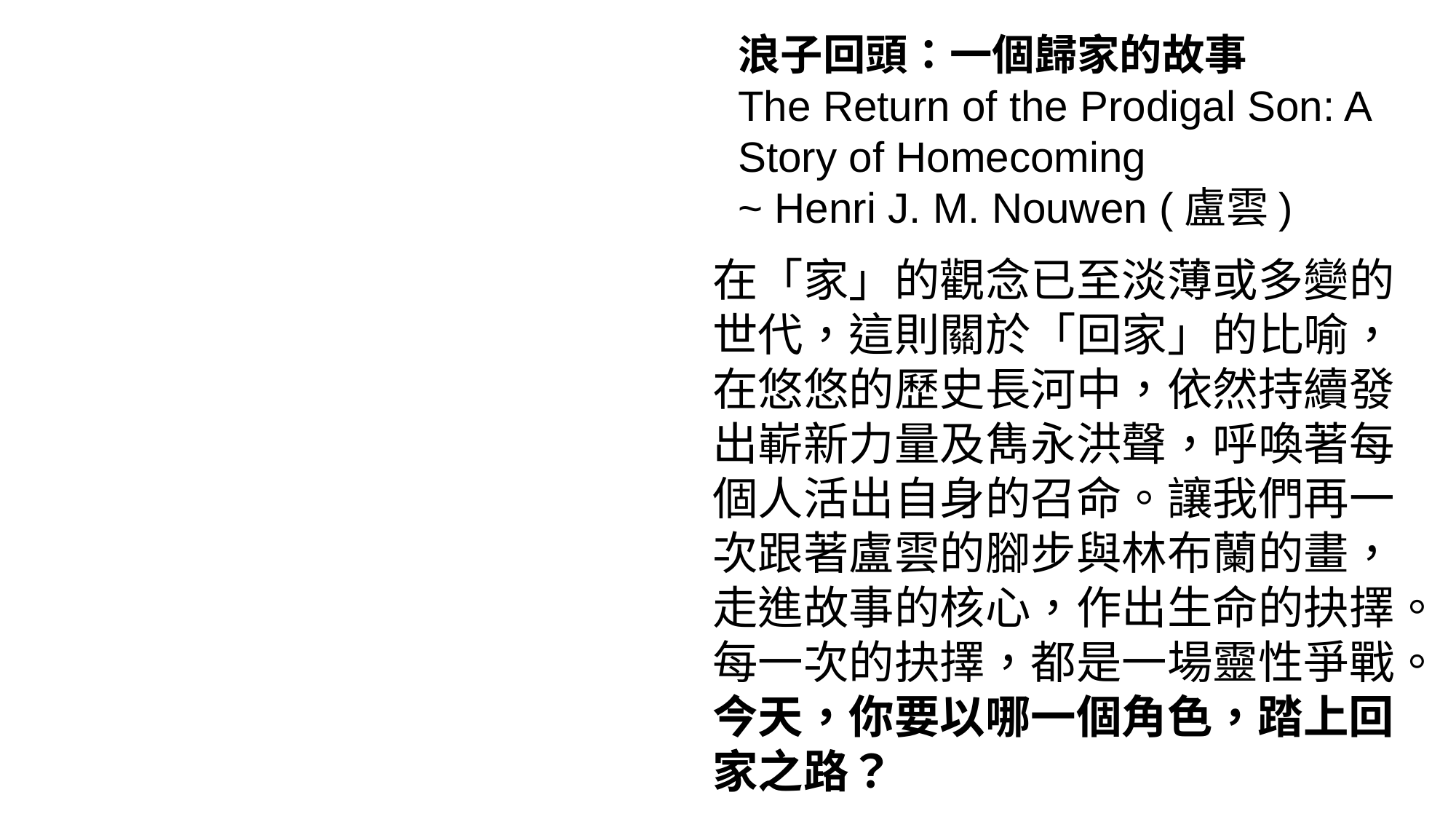

浪子回頭：一個歸家的故事
The Return of the Prodigal Son: A Story of Homecoming
~ Henri J. M. Nouwen (盧雲)
在「家」的觀念已至淡薄或多變的世代，這則關於「回家」的比喻，在悠悠的歷史長河中，依然持續發出嶄新力量及雋永洪聲，呼喚著每個人活出自身的召命。讓我們再一次跟著盧雲的腳步與林布蘭的畫，走進故事的核心，作出生命的抉擇。每一次的抉擇，都是一場靈性爭戰。今天，你要以哪一個角色，踏上回家之路？